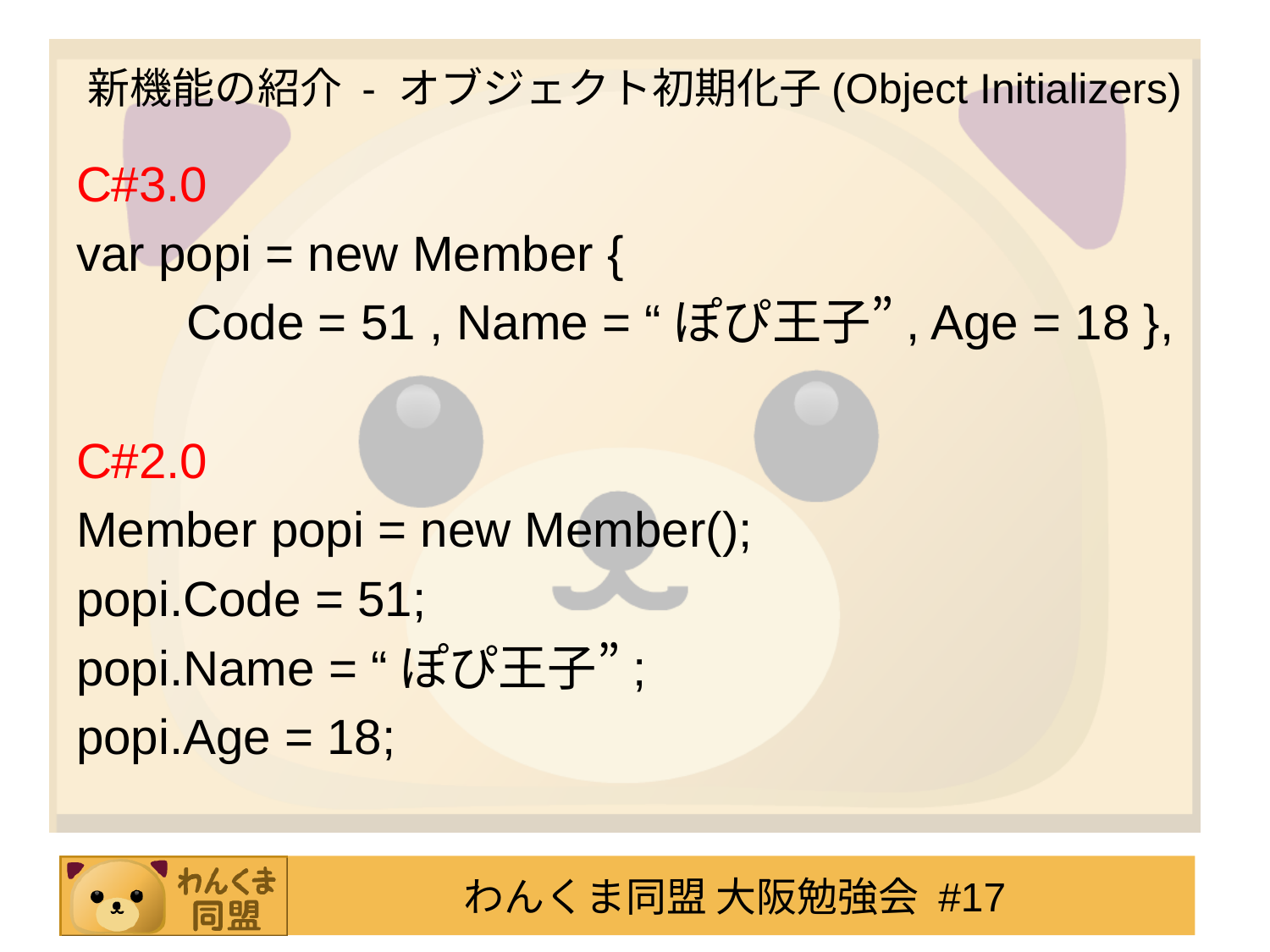

# 新機能の紹介 - オブジェクト初期化子(Object Initializers)
C#3.0
var popi = new Member {
　　Code = 51 , Name = “ぽぴ王子”, Age = 18 },

C#2.0
Member popi = new Member();
popi.Code = 51;
popi.Name = “ぽぴ王子”;
popi.Age = 18;